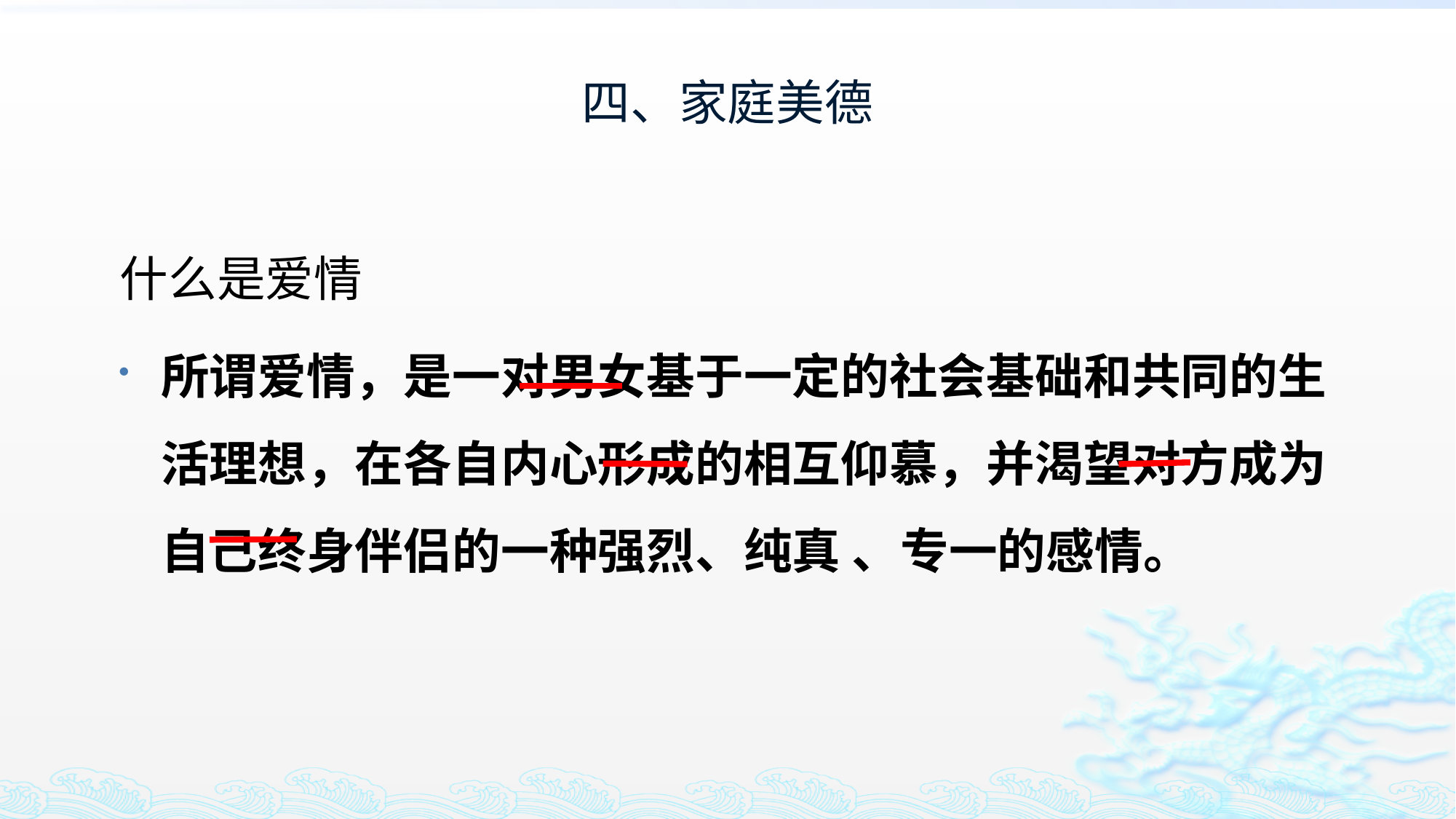

# 四、家庭美德
什么是爱情
所谓爱情，是一对男女基于一定的社会基础和共同的生活理想，在各自内心形成的相互仰慕，并渴望对方成为自己终身伴侣的一种强烈、纯真 、专一的感情。